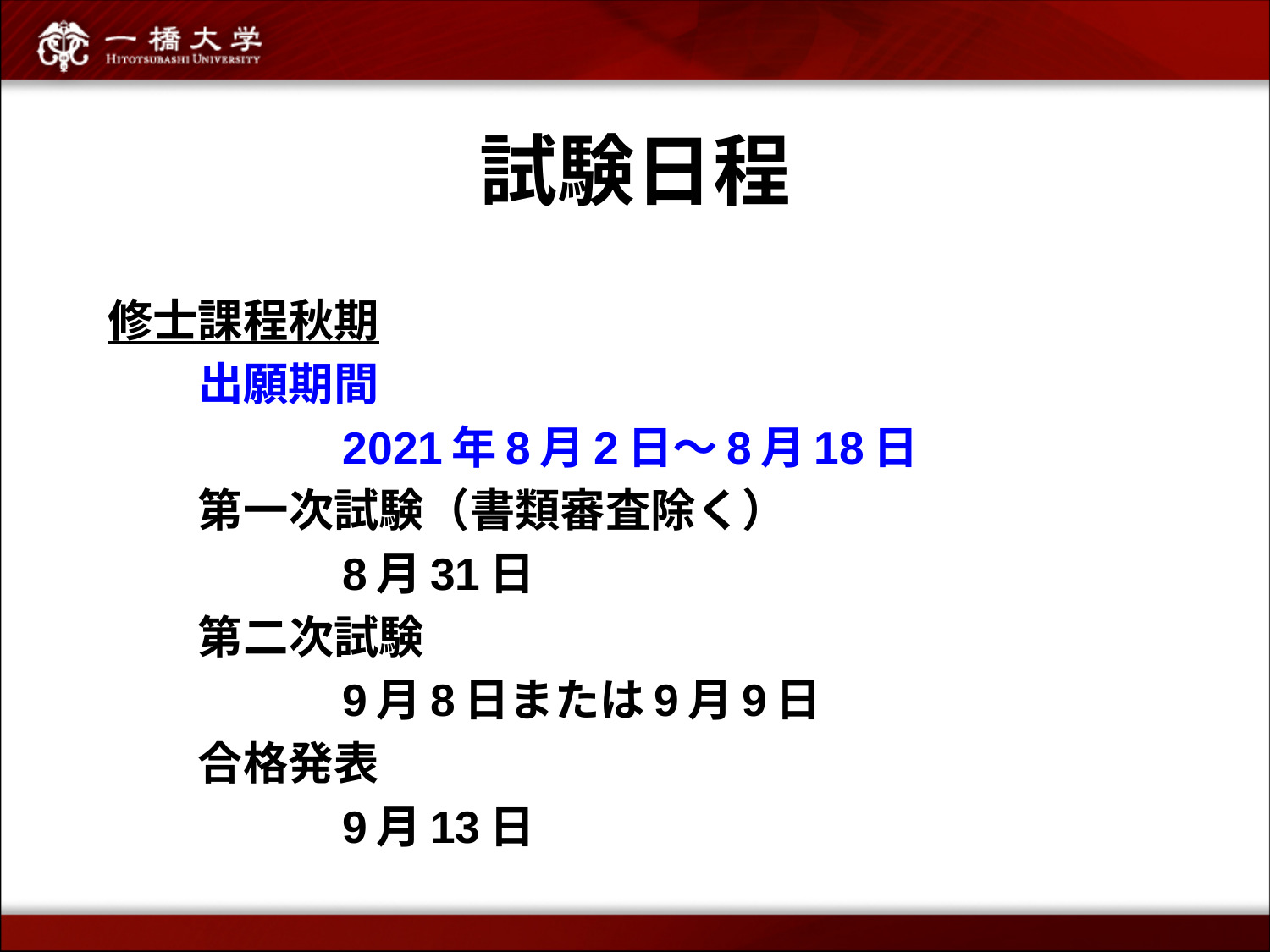

# 試験日程
修士課程秋期
　　出願期間
　　　　　2021年8月2日～8月18日
　　第一次試験（書類審査除く）
　　　　　8月31日
　　第二次試験
　　　　　9月8日または9月9日
　　合格発表
　　　　　9月13日